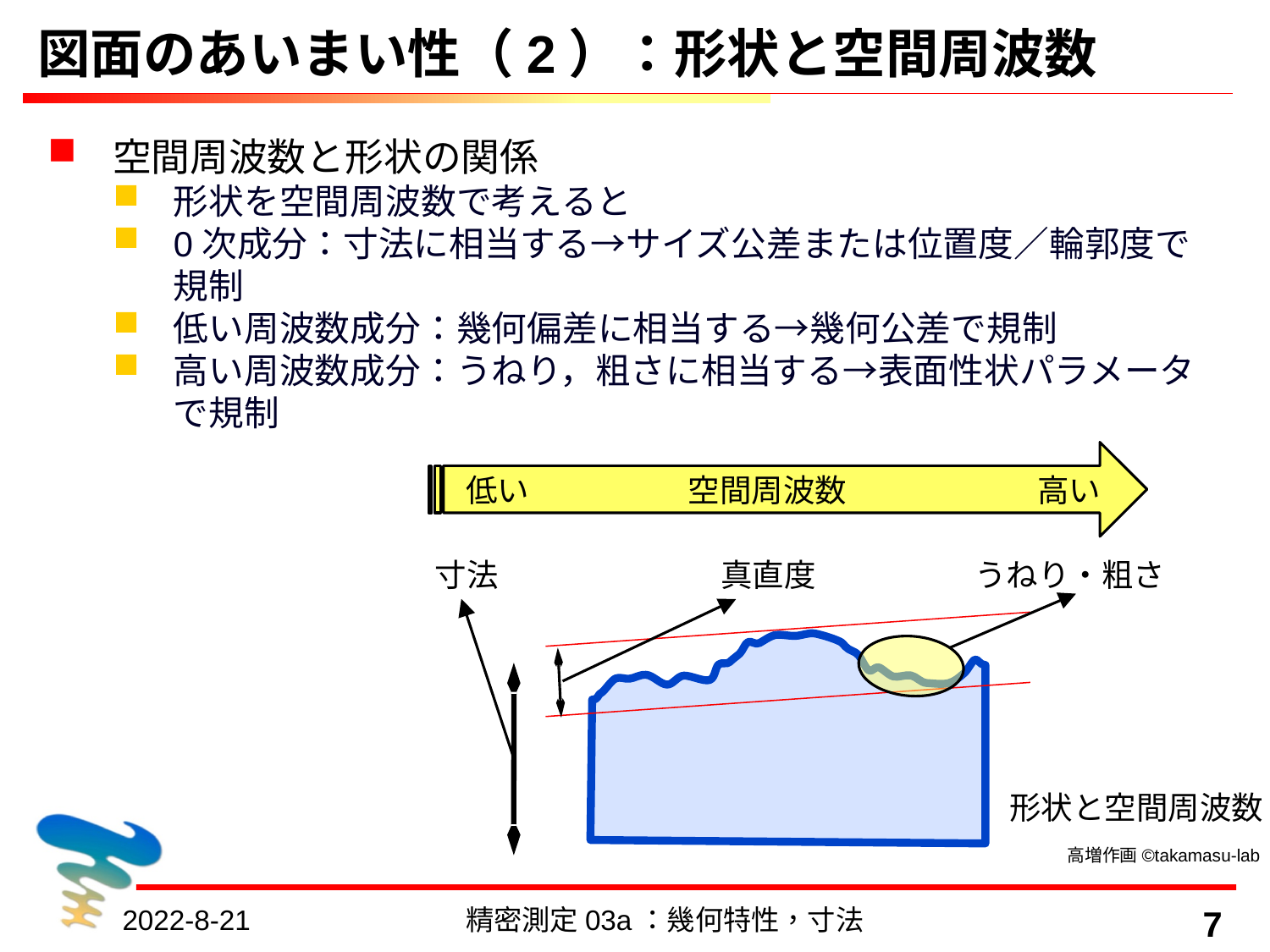

# 図面のあいまい性（2）：形状と空間周波数
空間周波数と形状の関係
形状を空間周波数で考えると
0次成分：寸法に相当する→サイズ公差または位置度／輪郭度で規制
低い周波数成分：幾何偏差に相当する→幾何公差で規制
高い周波数成分：うねり，粗さに相当する→表面性状パラメータで規制

低い　　　　　空間周波数　　　　　　高い
寸法　　　　　　　真直度　　　　　うねり・粗さ

形状と空間周波数
高増作画©takamasu-lab
2022-8-21
精密測定03a：幾何特性，寸法
7